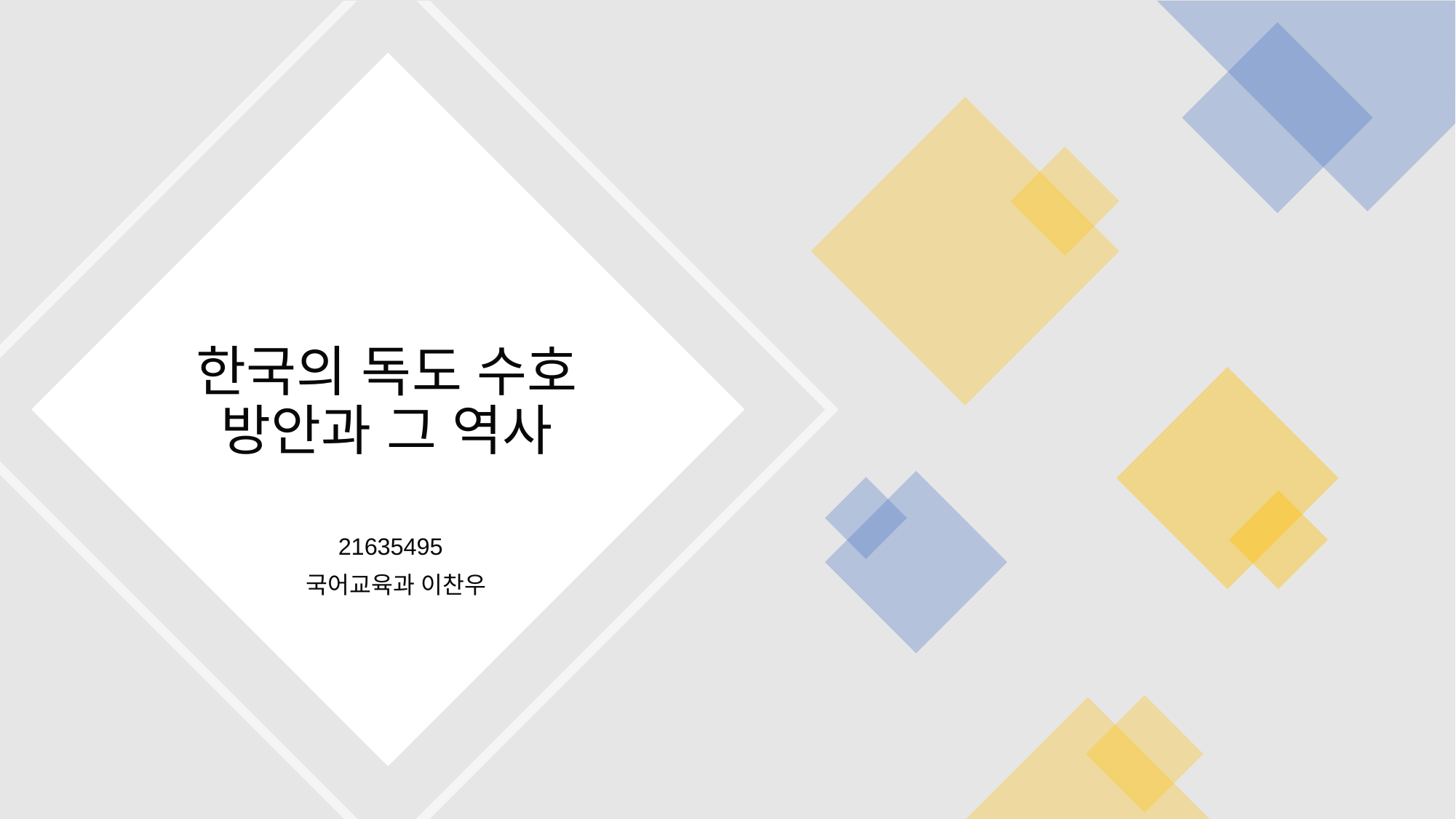

# 한국의 독도 수호 방안과 그 역사

21635495
 국어교육과 이찬우